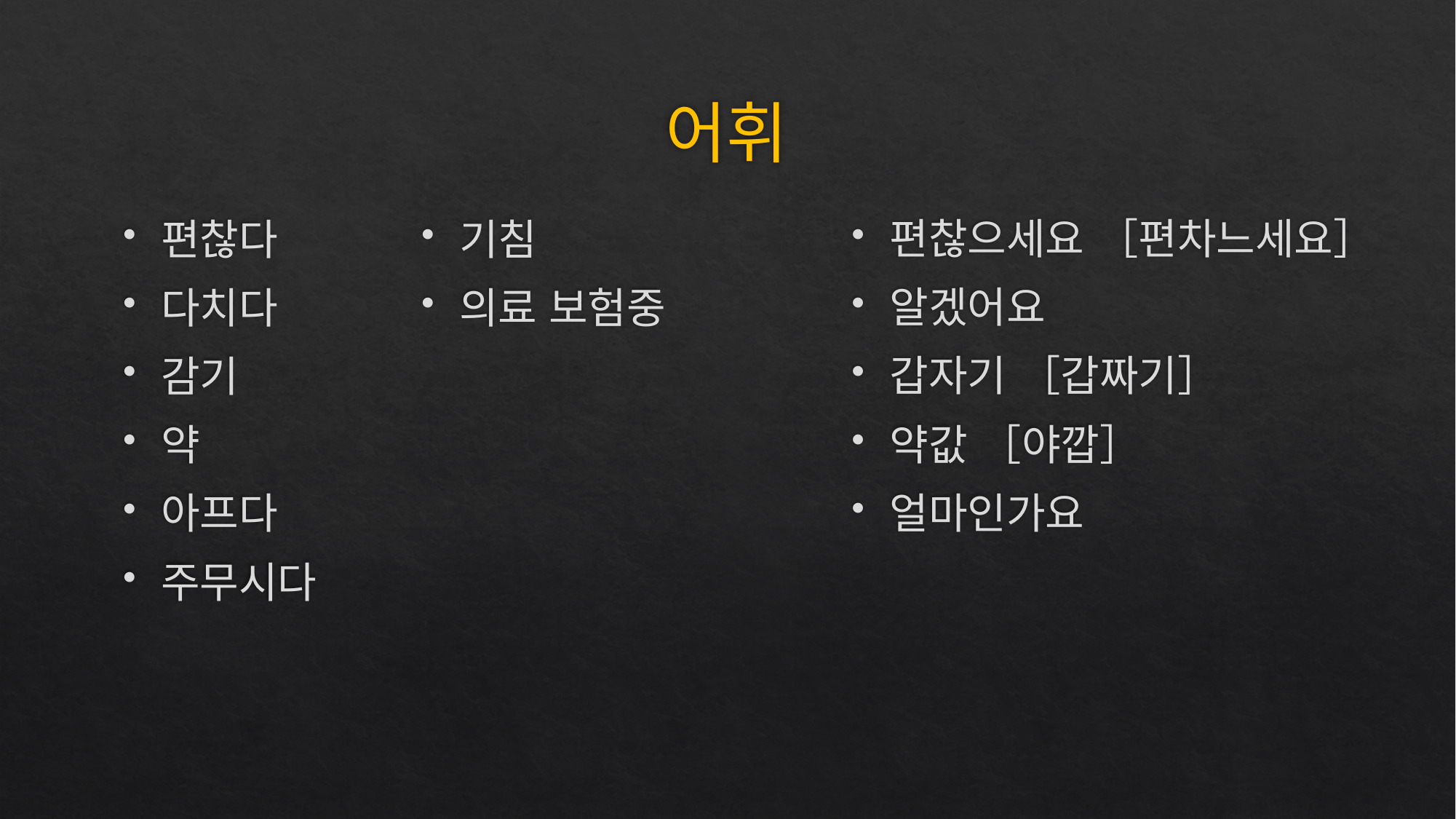

# 어휘
편찮으세요 ［편차느세요］
알겠어요
갑자기 ［갑짜기］
약값 ［야깝］
얼마인가요
편찮다
다치다
감기
약
아프다
주무시다
기침
의료 보험중